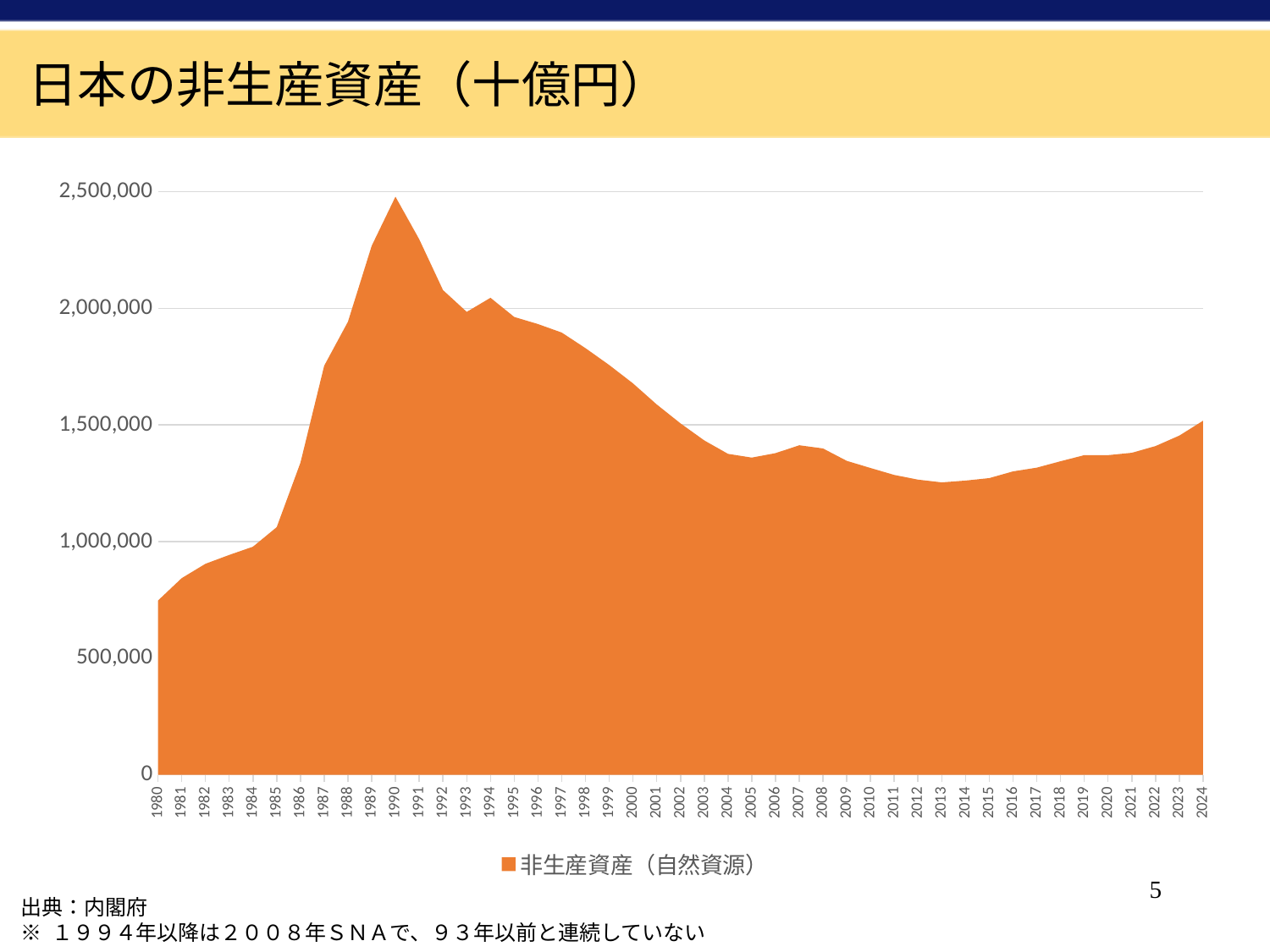

日本の非生産資産（十億円）

### Chart

| Category | 非生産資産（自然資源） |
|---|---|
| 1980 | 746832.8 |
| 1981 | 843086.8 |
| 1982 | 904655.3 |
| 1983 | 942550.7 |
| 1984 | 977840.0 |
| 1985 | 1061566.9 |
| 1986 | 1338204.3 |
| 1987 | 1754132.0 |
| 1988 | 1942724.6 |
| 1989 | 2268333.1 |
| 1990 | 2478841.9 |
| 1991 | 2296043.4 |
| 1992 | 2078338.8 |
| 1993 | 1984933.0 |
| 1994 | 2045316.5 |
| 1995 | 1963101.2000000002 |
| 1996 | 1932718.6 |
| 1997 | 1896360.1 |
| 1998 | 1829346.9000000001 |
| 1999 | 1757035.0 |
| 2000 | 1678452.0 |
| 2001 | 1588206.5 |
| 2002 | 1506949.7000000002 |
| 2003 | 1433951.4000000001 |
| 2004 | 1376242.9000000001 |
| 2005 | 1360185.6 |
| 2006 | 1379207.2000000002 |
| 2007 | 1413061.1 |
| 2008 | 1399436.4000000001 |
| 2009 | 1346173.2000000002 |
| 2010 | 1315567.9000000001 |
| 2011 | 1285802.9000000001 |
| 2012 | 1265732.7000000002 |
| 2013 | 1253788.9000000001 |
| 2014 | 1261551.2000000002 |
| 2015 | 1272340.8 |
| 2016 | 1300918.5 |
| 2017 | 1317068.1 |
| 2018 | 1344433.0 |
| 2019 | 1370654.5 |
| 2020 | 1370585.1 |
| 2021 | 1380816.3 |
| 2022 | 1409625.4000000001 |
| 2023 | 1454394.1 |
| 2024 | 1518363.4000000001 |
5
出典：内閣府
※ １９９４年以降は２００８年ＳＮＡで、９３年以前と連続していない